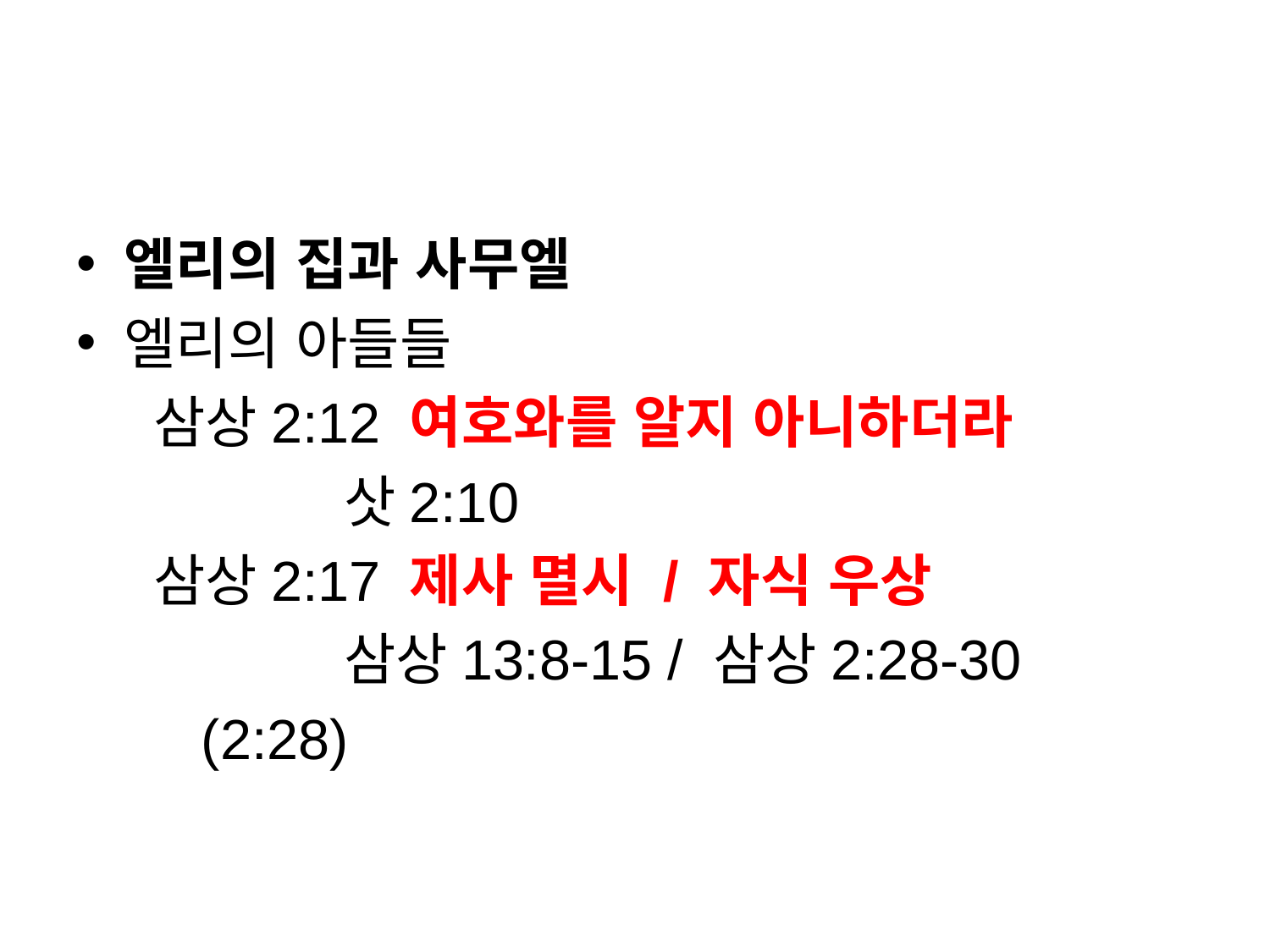

#
엘리의 집과 사무엘
엘리의 아들들
    삼상2:12 여호와를 알지 아니하더라
                삿2:10
    삼상2:17 제사 멸시 / 자식 우상
                삼상13:8-15 / 삼상2:28-30
        (2:28)